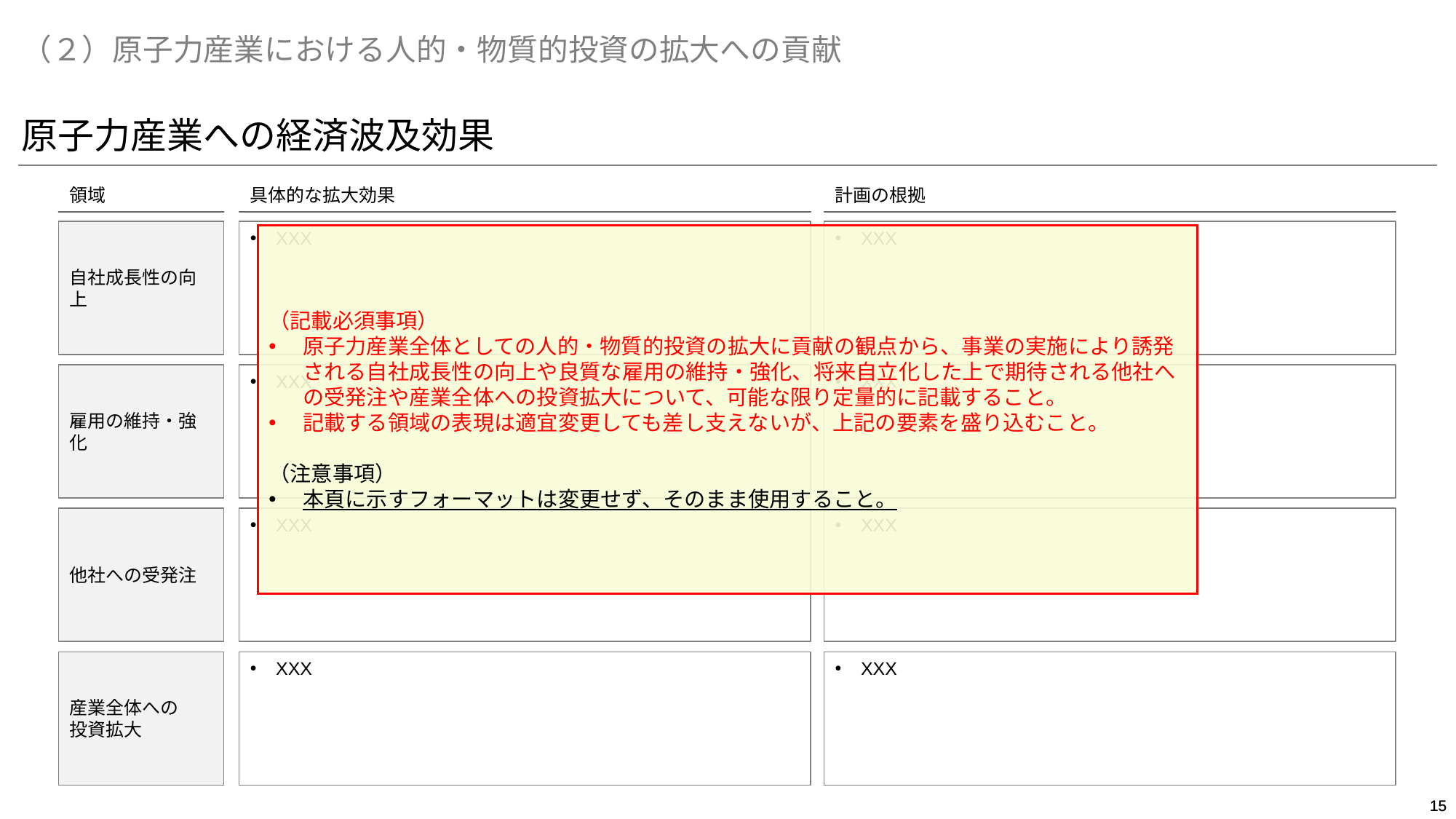

（２）原子力産業における人的・物質的投資の拡大への貢献
原子力産業への経済波及効果
領域
具体的な拡大効果
計画の根拠
XXX
XXX
自社成長性の向上
（記載必須事項）
原子力産業全体としての人的・物質的投資の拡大に貢献の観点から、事業の実施により誘発される自社成長性の向上や良質な雇用の維持・強化、将来自立化した上で期待される他社への受発注や産業全体への投資拡大について、可能な限り定量的に記載すること。
記載する領域の表現は適宜変更しても差し支えないが、上記の要素を盛り込むこと。
（注意事項）
本頁に示すフォーマットは変更せず、そのまま使用すること。
XXX
XXX
雇用の維持・強化
XXX
XXX
他社への受発注
産業全体への
投資拡大
XXX
XXX